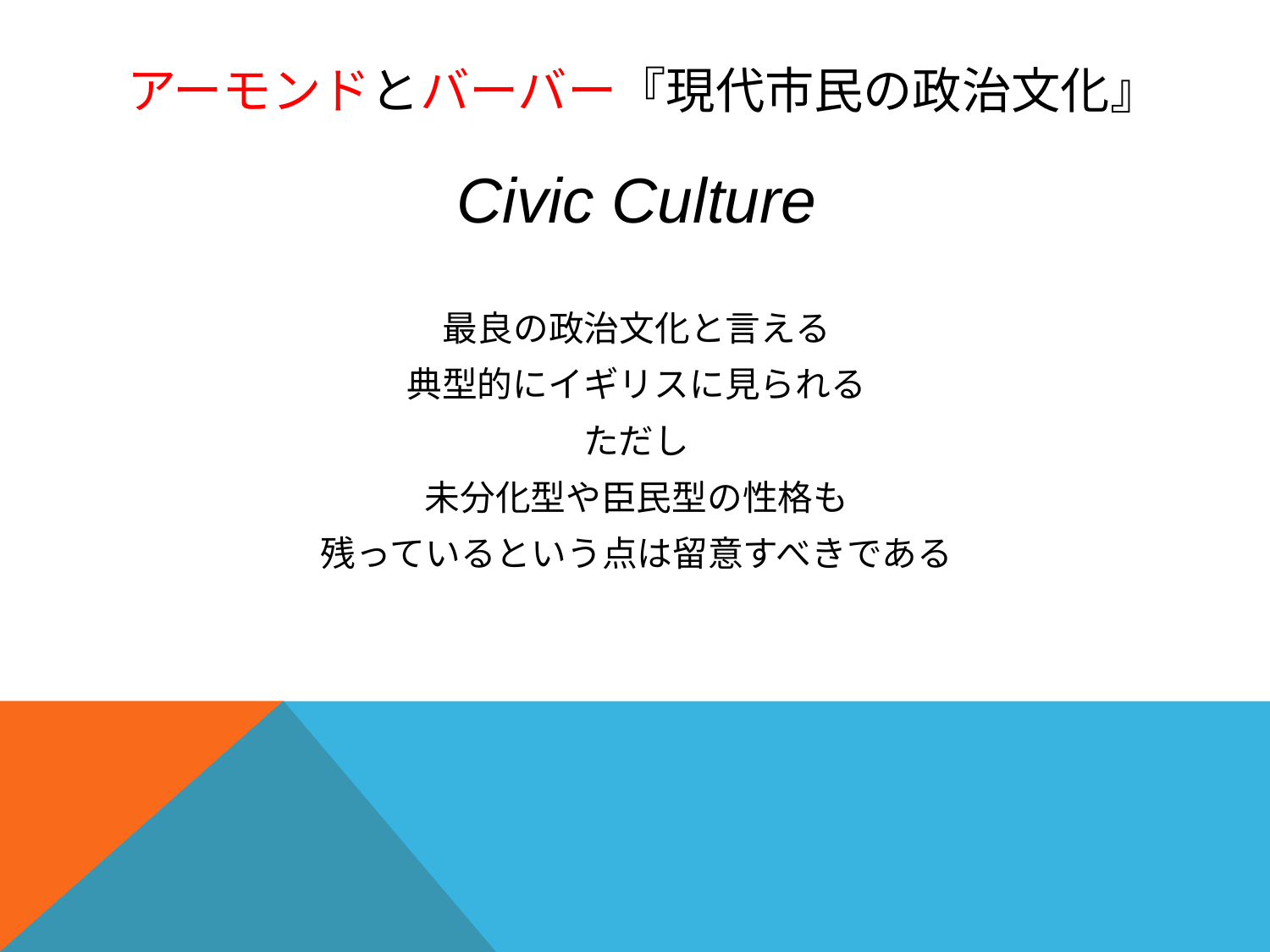

# アーモンドとバーバー『現代市民の政治文化』
Civic Culture

最良の政治文化と言える
典型的にイギリスに見られる
ただし
未分化型や臣民型の性格も
残っているという点は留意すべきである